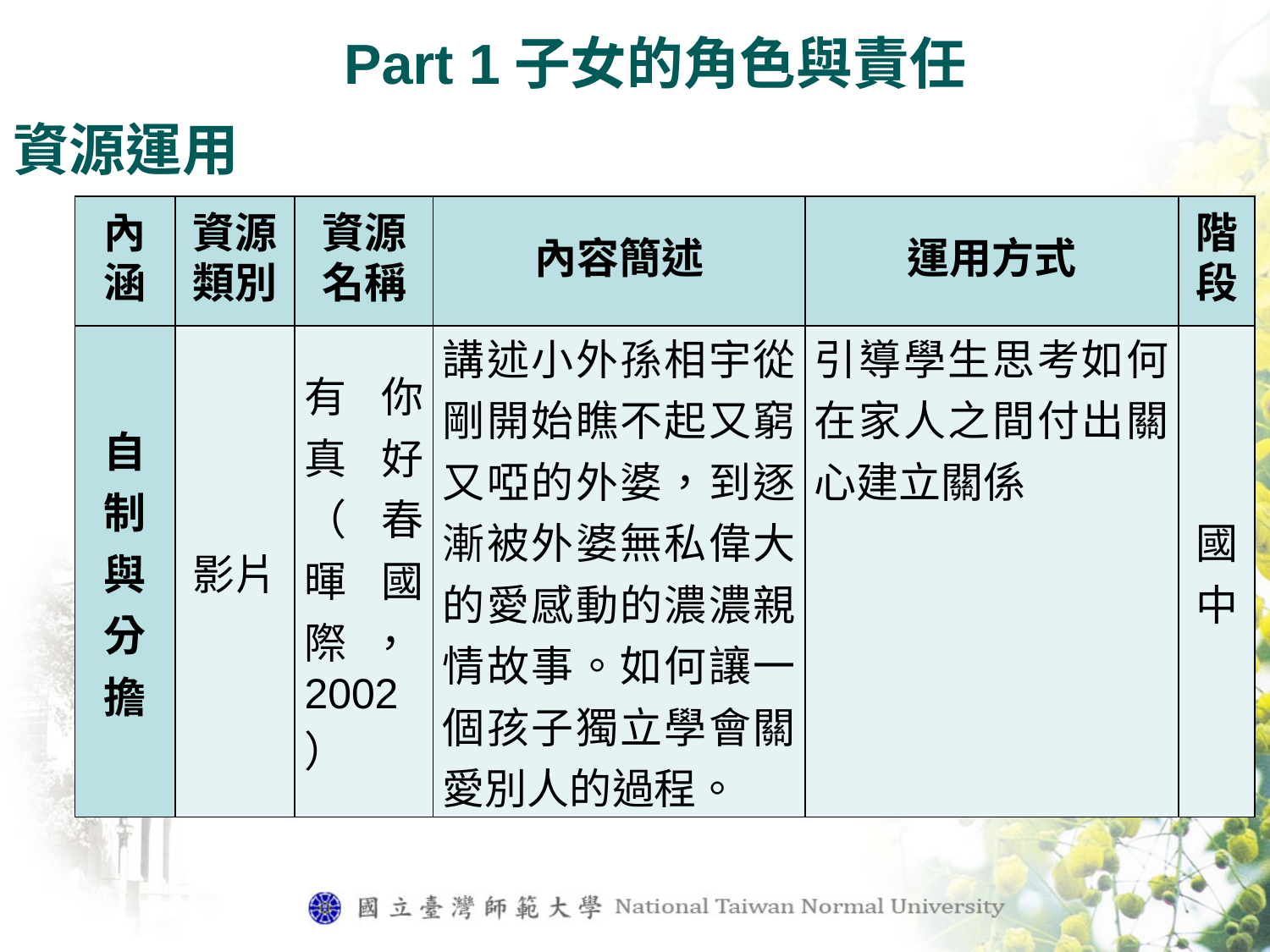

Part 1子女的角色與責任
資源運用
| 內涵 | 資源類別 | 資源名稱 | 內容簡述 | 運用方式 | 階段 |
| --- | --- | --- | --- | --- | --- |
| 自 制 與 分 擔 | 影片 | 有你真好（春暉國際，2002） | 講述小外孫相宇從剛開始瞧不起又窮又啞的外婆，到逐漸被外婆無私偉大的愛感動的濃濃親情故事。如何讓一個孩子獨立學會關愛別人的過程。 | 引導學生思考如何在家人之間付出關心建立關係 | 國中 |